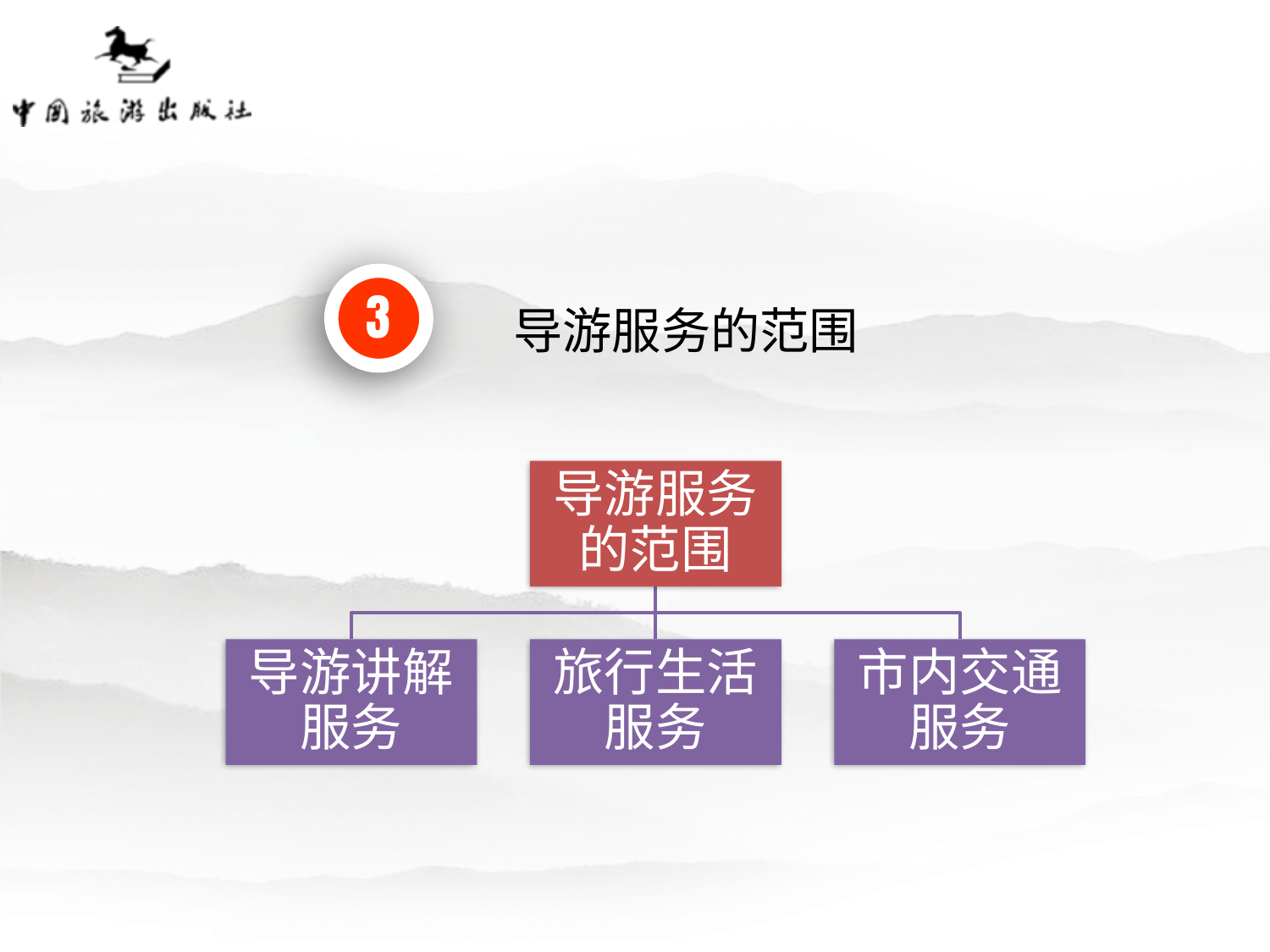

3
导游服务的范围
导游服务的范围
导游讲解服务
旅行生活服务
市内交通服务